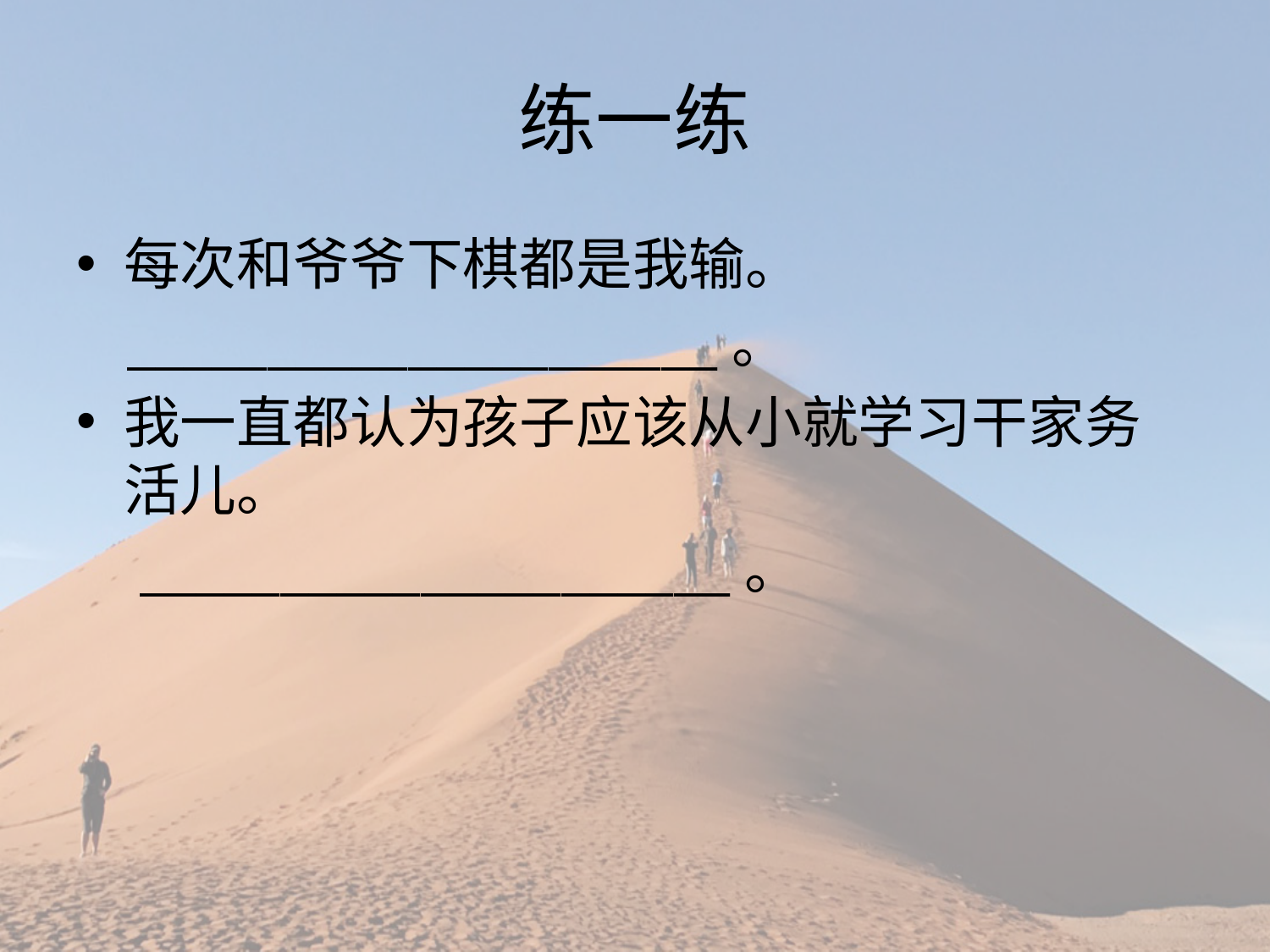

# 练一练
每次和爷爷下棋都是我输。
    _____________________。
我一直都认为孩子应该从小就学习干家务活儿。
     _____________________。